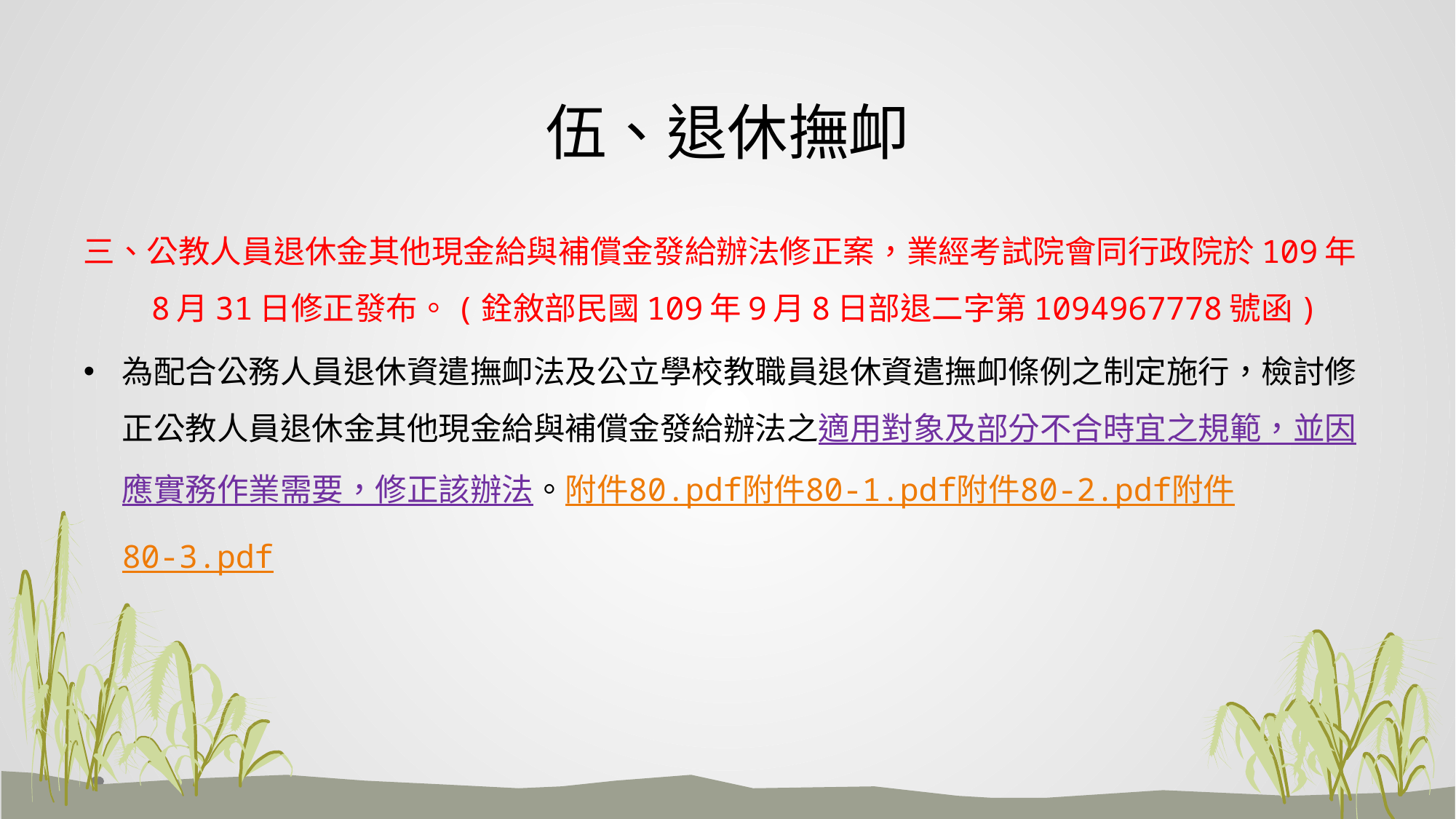

# 伍、退休撫卹
三、公教人員退休金其他現金給與補償金發給辦法修正案，業經考試院會同行政院於109年8月31日修正發布。(銓敘部民國109年9月8日部退二字第1094967778號函)
為配合公務人員退休資遣撫卹法及公立學校教職員退休資遣撫卹條例之制定施行，檢討修正公教人員退休金其他現金給與補償金發給辦法之適用對象及部分不合時宜之規範，並因應實務作業需要，修正該辦法。附件80.pdf附件80-1.pdf附件80-2.pdf附件80-3.pdf